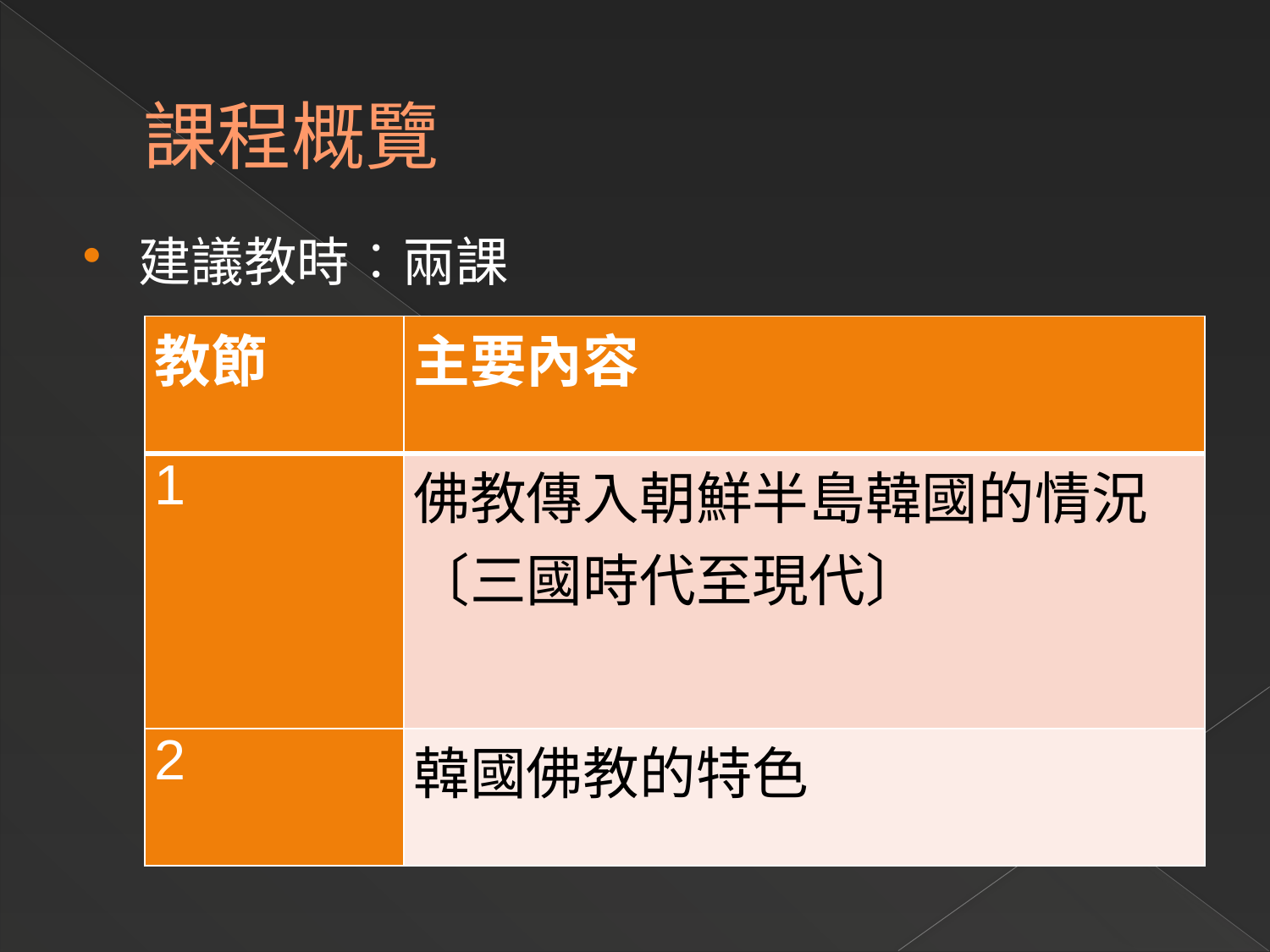

# 課程概覽
建議教時︰兩課

| 教節 | 主要內容 |
| --- | --- |
| 1 | 佛教傳入朝鮮半島韓國的情況 〔三國時代至現代〕 |
| 2 | 韓國佛教的特色 |